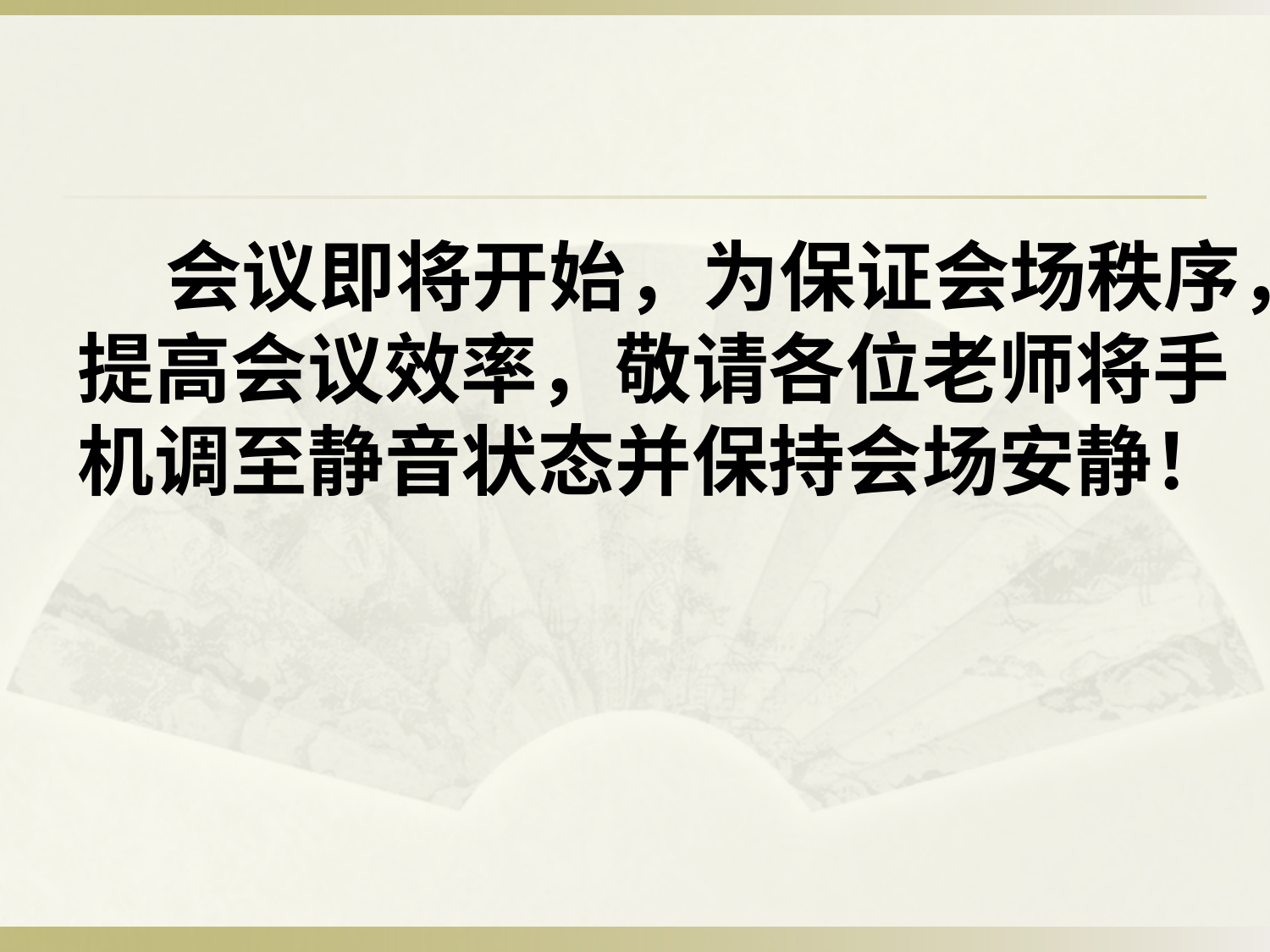

会议即将开始，为保证会场秩序，提高会议效率，敬请各位老师将手机调至静音状态并保持会场安静！